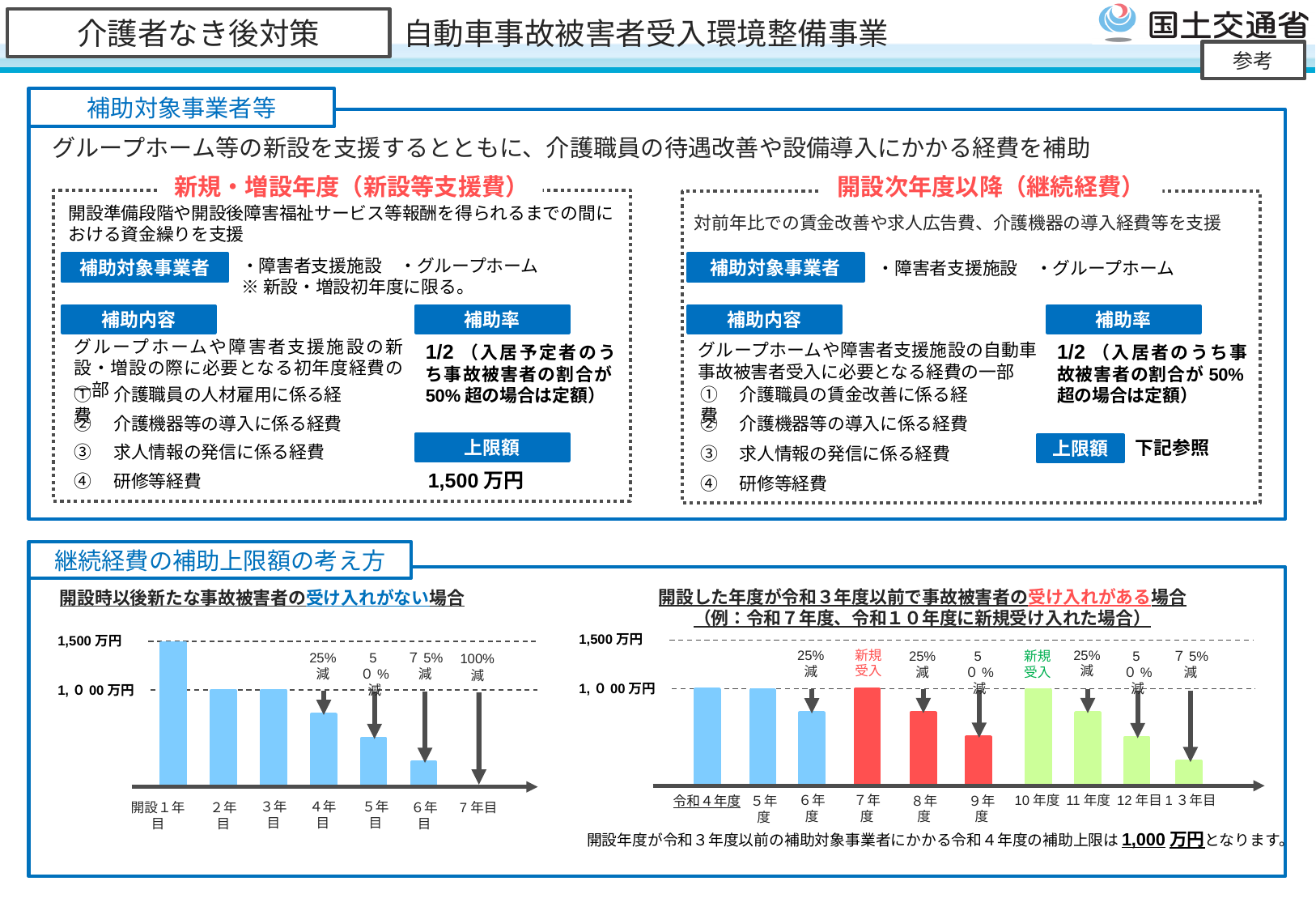

自動車事故被害者受入環境整備事業
介護者なき後対策
参考
補助対象事業者等

グループホーム等の新設を支援するとともに、介護職員の待遇改善や設備導入にかかる経費を補助
新規・増設年度（新設等支援費）

開設準備段階や開設後障害福祉サービス等報酬を得られるまでの間における資金繰りを支援
・障害者支援施設　・グループホーム
※新設・増設初年度に限る。
グループホームや障害者支援施設の新設・増設の際に必要となる初年度経費の一部
開設次年度以降（継続経費）

対前年比での賃金改善や求人広告費、介護機器の導入経費等を支援
・障害者支援施設　・グループホーム
補助対象事業者
補助対象事業者
補助内容
補助率
補助内容
補助率
1/2（入居予定者のうち事故被害者の割合が50%超の場合は定額）
1/2（入居者のうち事故被害者の割合が50%超の場合は定額）
グループホームや障害者支援施設の自動車事故被害者受入に必要となる経費の一部
①　介護職員の人材雇用に係る経費
①　介護職員の賃金改善に係る経費
②　介護機器等の導入に係る経費
②　介護機器等の導入に係る経費
下記参照
上限額
上限額
③　求人情報の発信に係る経費
③　求人情報の発信に係る経費
1,500万円
④　研修等経費
④　研修等経費
継続経費の補助上限額の考え方

開設した年度が令和３年度以前で事故被害者の受け入れがある場合
（例：令和７年度、令和１０年度に新規受け入れた場合）
開設時以後新たな事故被害者の受け入れがない場合
1,500万円
1,500万円
25%
減
新規受入
25%
減
新規受入
25%
減
5０%
減
７5%
減
5０%
減

25%
減
5０%
減
７5%
減
100%
減
1,０00万円
1,０00万円

1３年目
６年度
７年度
10年度
11年度
12年目
８年度
９年度
令和４年度
５年度
５年目
３年目
４年目
６年目
２年目
7年目
開設１年目
開設年度が令和３年度以前の補助対象事業者にかかる令和４年度の補助上限は1,000万円となります。